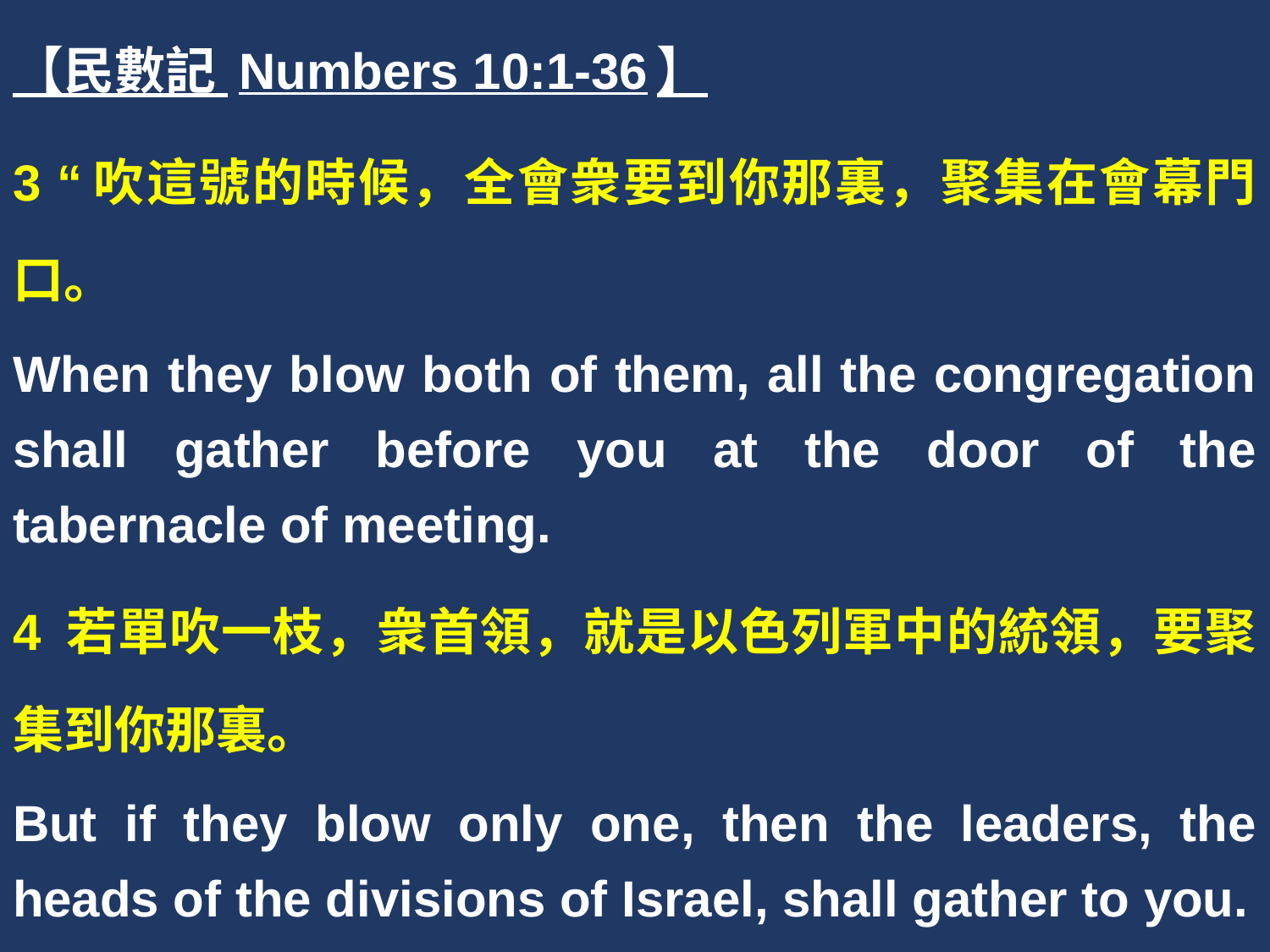

【民數記 Numbers 10:1-36】
3 “吹這號的時候，全會衆要到你那裏，聚集在會幕門口。
When they blow both of them, all the congregation shall gather before you at the door of the tabernacle of meeting.
4 若單吹一枝，衆首領，就是以色列軍中的統領，要聚集到你那裏。
But if they blow only one, then the leaders, the heads of the divisions of Israel, shall gather to you.